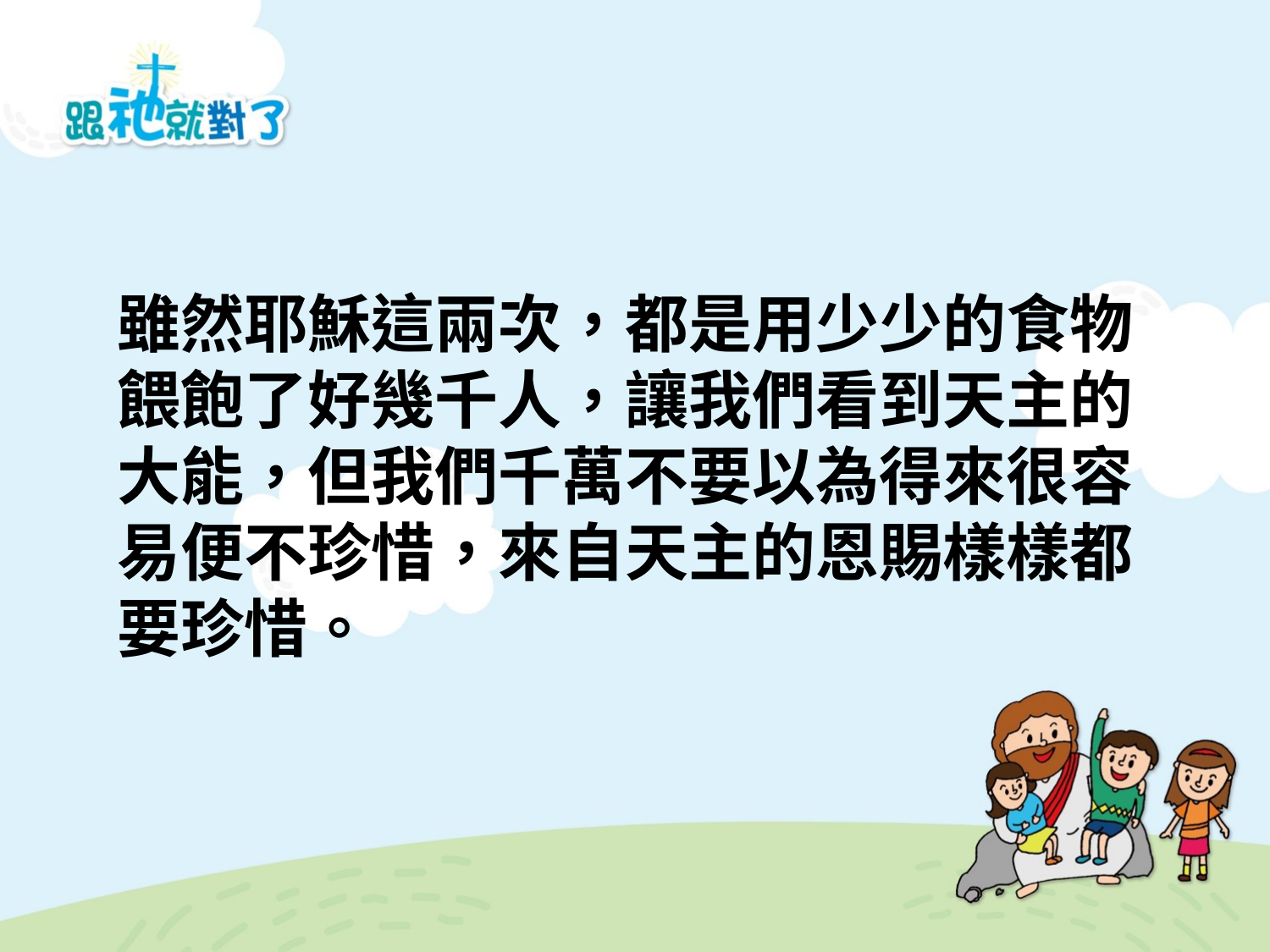

雖然耶穌這兩次，都是用少少的食物餵飽了好幾千人，讓我們看到天主的大能，但我們千萬不要以為得來很容易便不珍惜，來自天主的恩賜樣樣都要珍惜。